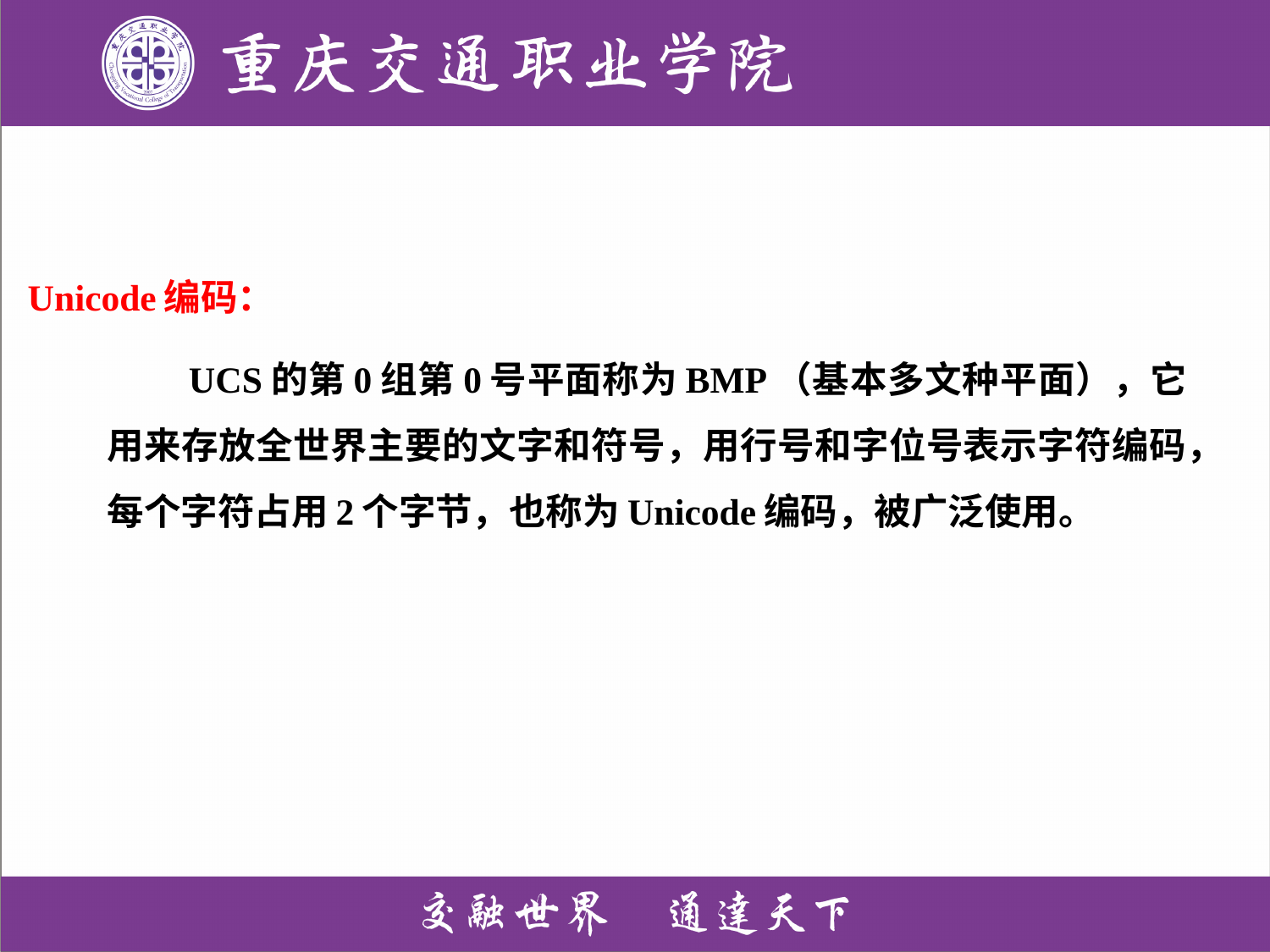

Unicode编码：
                UCS的第0组第0号平面称为BMP（基本多文种平面），它用来存放全世界主要的文字和符号，用行号和字位号表示字符编码，每个字符占用2个字节，也称为Unicode编码，被广泛使用。